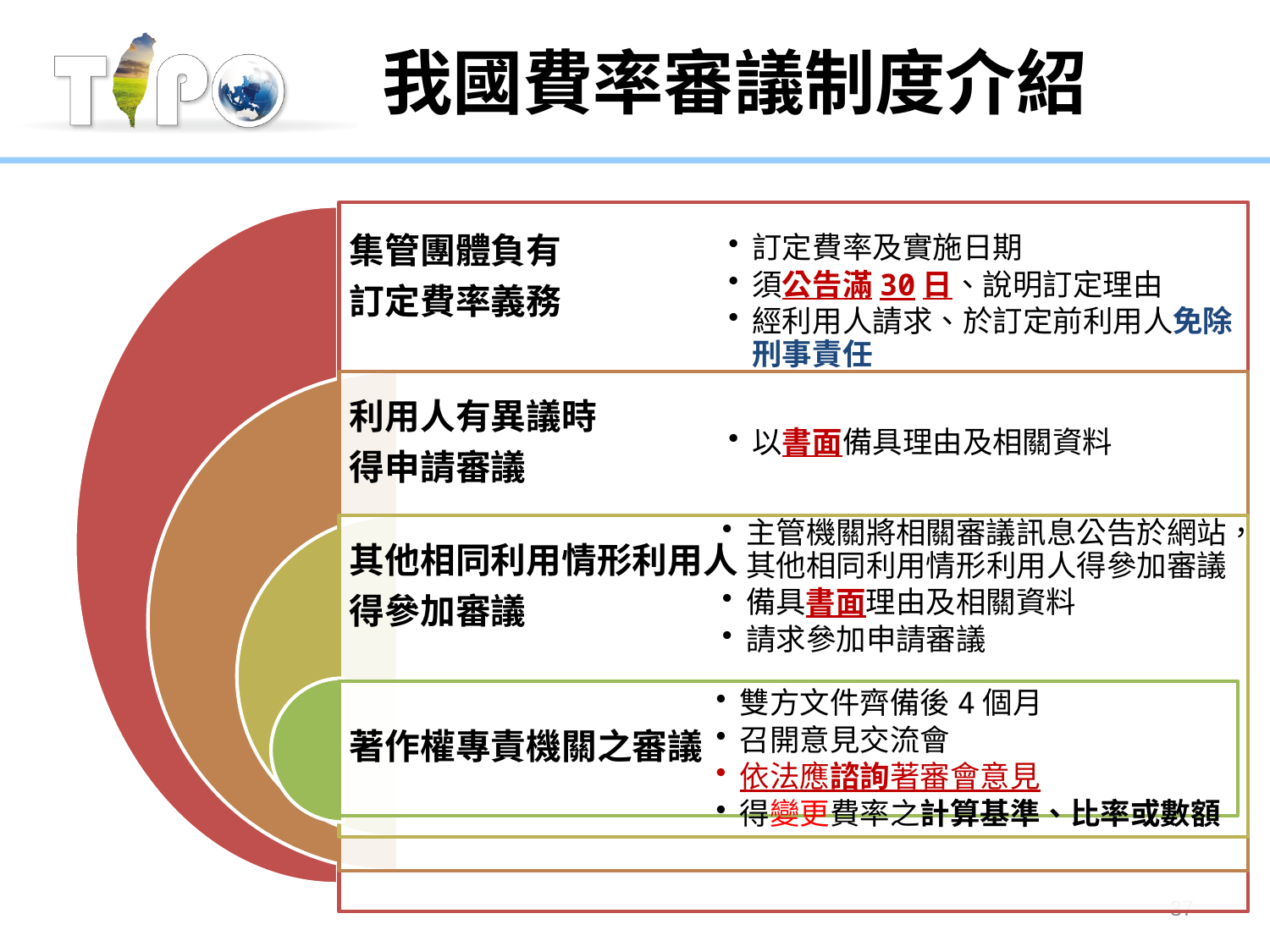

# 我國費率審議制度介紹
集管團體負有
訂定費率義務
利用人有異議時
得申請審議
其他相同利用情形利用人
得參加審議
著作權專責機關之審議
訂定費率及實施日期
須公告滿30日、說明訂定理由
經利用人請求、於訂定前利用人免除刑事責任
以書面備具理由及相關資料
主管機關將相關審議訊息公告於網站，其他相同利用情形利用人得參加審議
備具書面理由及相關資料
請求參加申請審議
雙方文件齊備後4個月
召開意見交流會
依法應諮詢著審會意見
得變更費率之計算基準、比率或數額
37